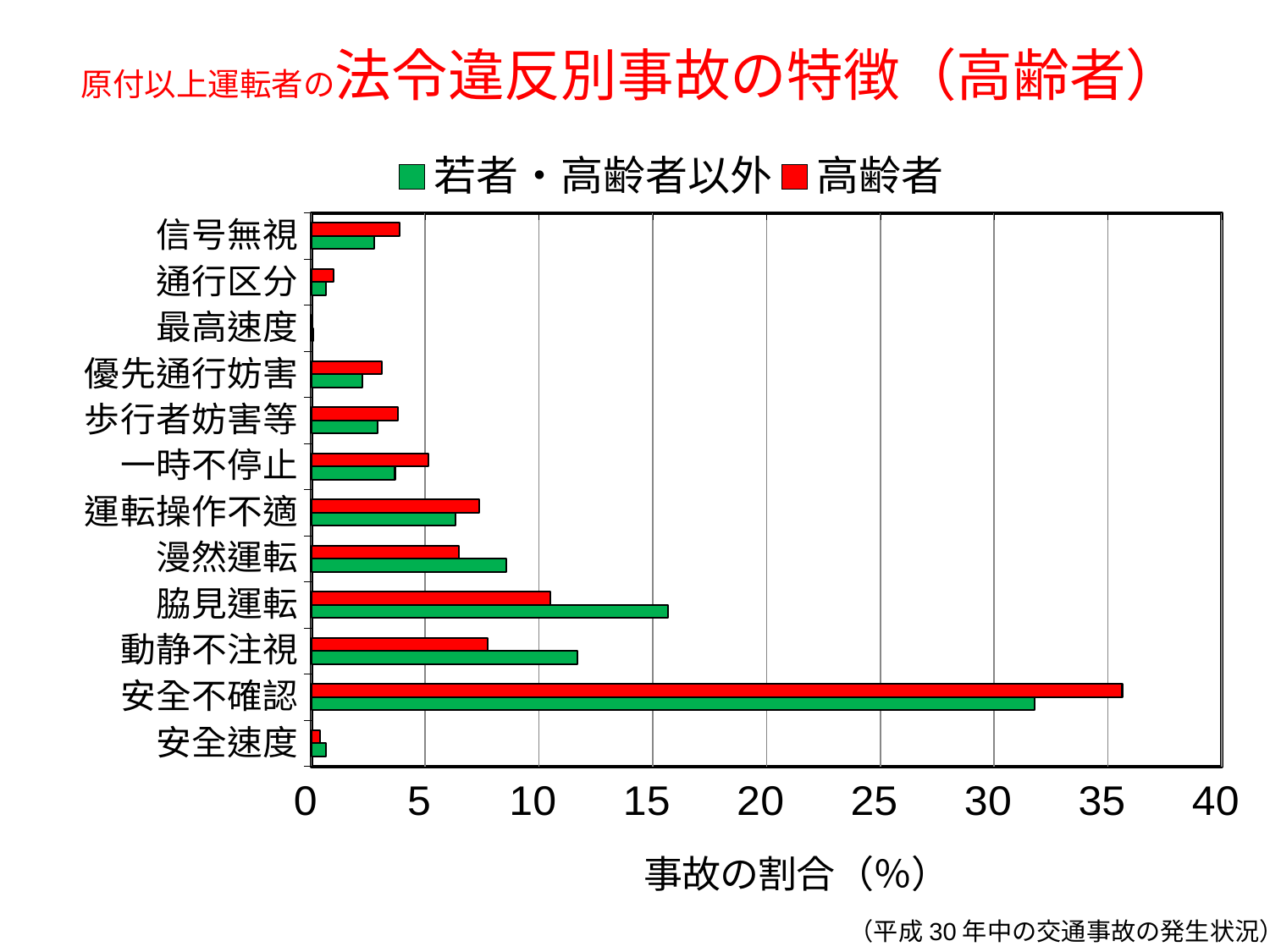

# 原付以上運転者の法令違反別事故の特徴（高齢者）

### Chart

| Category | 高齢者 | 若者・高齢者以外 |
|---|---|---|
| 信号無視 | 3.8819858534039553 | 2.7503989128194166 |
| 通行区分 | 0.9760485026150105 | 0.6500942884845894 |
| 最高速度 | 0.03664345914254306 | 0.09199807605683266 |
| 優先通行妨害 | 3.0869338307960517 | 2.2251318893579985 |
| 歩行者妨害等 | 3.7953740408852172 | 2.903474549743856 |
| 一時不停止 | 5.154513252717723 | 3.6692344691214753 |
| 運転操作不適 | 7.362004064092741 | 6.322291019308143 |
| 漫然運転 | 6.489223491788534 | 8.553530664752904 |
| 脇見運転 | 10.485581354031336 | 15.660668341209794 |
| 動静不注視 | 7.748425996868649 | 11.681846985440636 |
| 安全不確認 | 35.631877588638304 | 31.768729815774805 |
| 安全速度 | 0.37531785424786523 | 0.6523846970171246 |
（平成30年中の交通事故の発生状況）